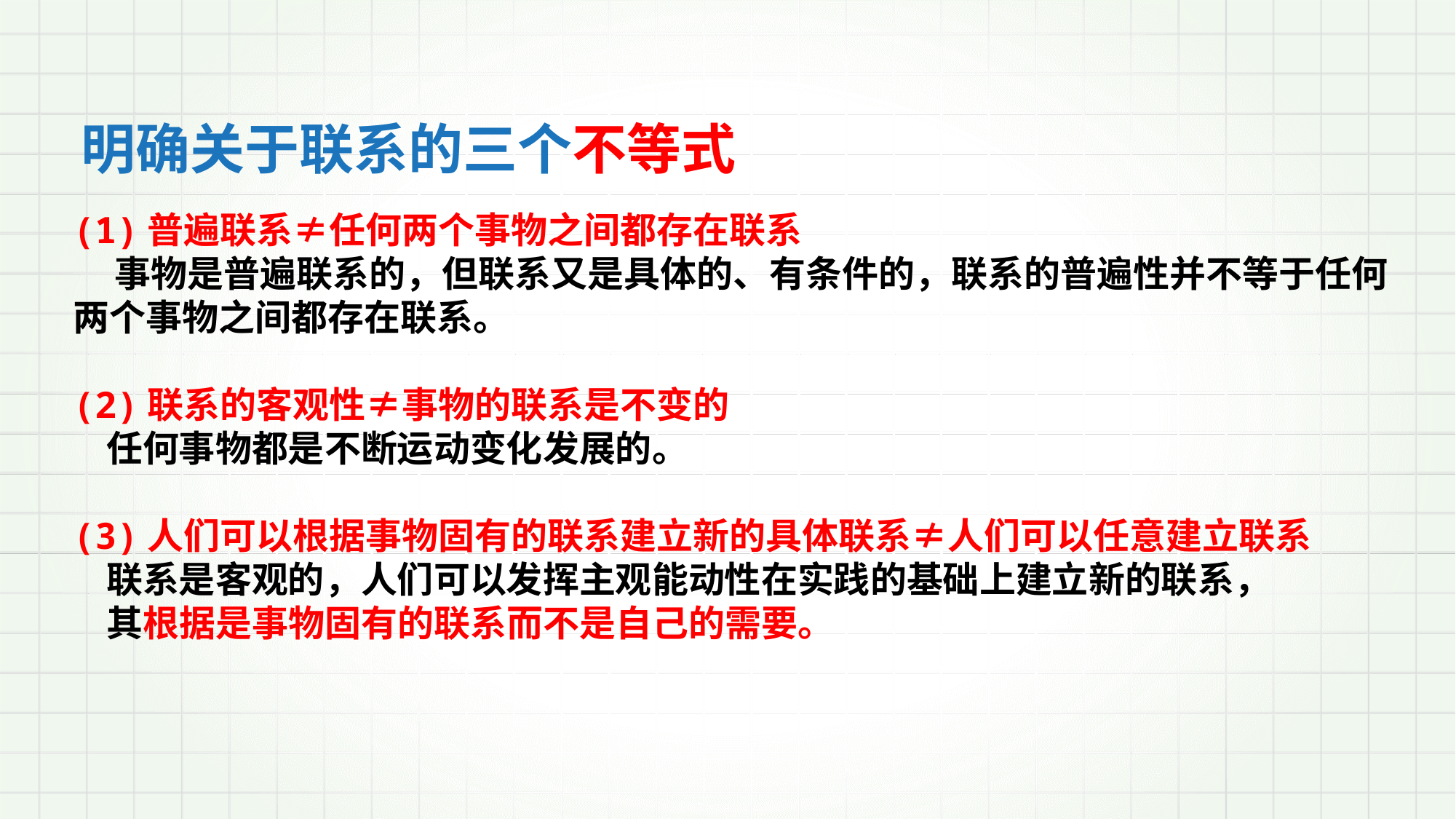

明确关于联系的三个不等式
(1)普遍联系≠任何两个事物之间都存在联系
    事物是普遍联系的，但联系又是具体的、有条件的，联系的普遍性并不等于任何两个事物之间都存在联系。

(2)联系的客观性≠事物的联系是不变的
   任何事物都是不断运动变化发展的。

(3)人们可以根据事物固有的联系建立新的具体联系≠人们可以任意建立联系
   联系是客观的，人们可以发挥主观能动性在实践的基础上建立新的联系，
   其根据是事物固有的联系而不是自己的需要。